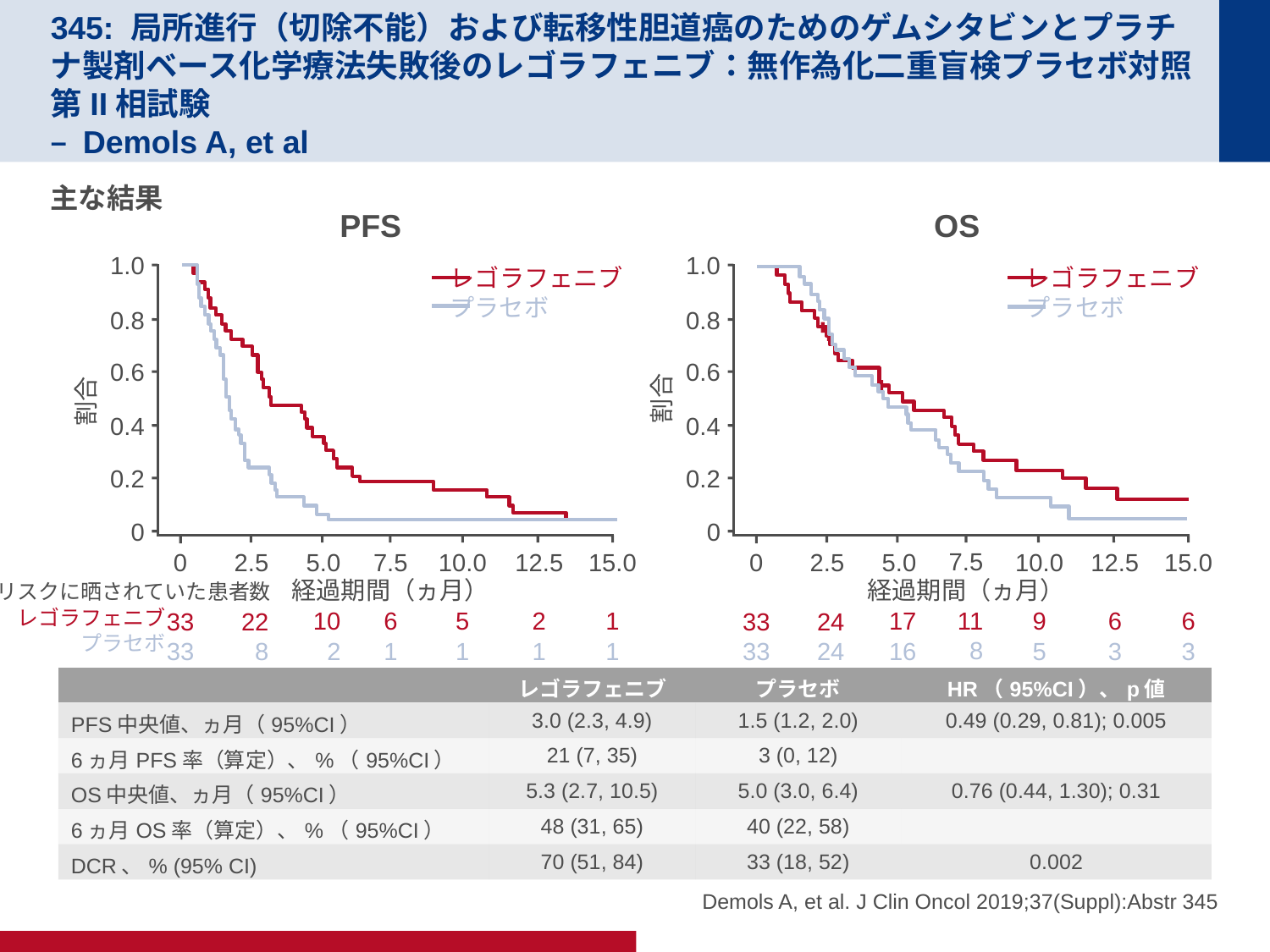

# 345: 局所進行（切除不能）および転移性胆道癌のためのゲムシタビンとプラチナ製剤ベース化学療法失敗後のレゴラフェニブ：無作為化二重盲検プラセボ対照第II相試験 – Demols A, et al
主な結果
PFS
OS
1.0
1.0
レゴラフェニブ
プラセボ

0.8

0.6

割合
0.4

0.2

0

5.0

17
16

	7.5

11
8

15.0

6
3

2.5

24
24

0

33
33
10.0

9
5
12.5

6
3
経過期間（ヵ月）
レゴラフェニブ
プラセボ

0.8

0.6

割合
0.4

0.2

0

5.0

10
2

7.5

6
1

15.0

1
1

2.5

22
8

10.0

5
1
12.5

2
1
0

33
33
経過期間（ヵ月）
リスクに晒されていた患者数
レゴラフェニブ
プラセボ
|  | レゴラフェニブ | プラセボ | HR（95%CI）、p値 |
| --- | --- | --- | --- |
| PFS中央値、ヵ月（95%CI） | 3.0 (2.3, 4.9) | 1.5 (1.2, 2.0) | 0.49 (0.29, 0.81); 0.005 |
| 6ヵ月PFS率（算定）、%（95%CI） | 21 (7, 35) | 3 (0, 12) |  |
| OS中央値、ヵ月（95%CI） | 5.3 (2.7, 10.5) | 5.0 (3.0, 6.4) | 0.76 (0.44, 1.30); 0.31 |
| 6ヵ月OS率（算定）、%（95%CI） | 48 (31, 65) | 40 (22, 58) |  |
| DCR、% (95% CI) | 70 (51, 84) | 33 (18, 52) | 0.002 |
Demols A, et al. J Clin Oncol 2019;37(Suppl):Abstr 345